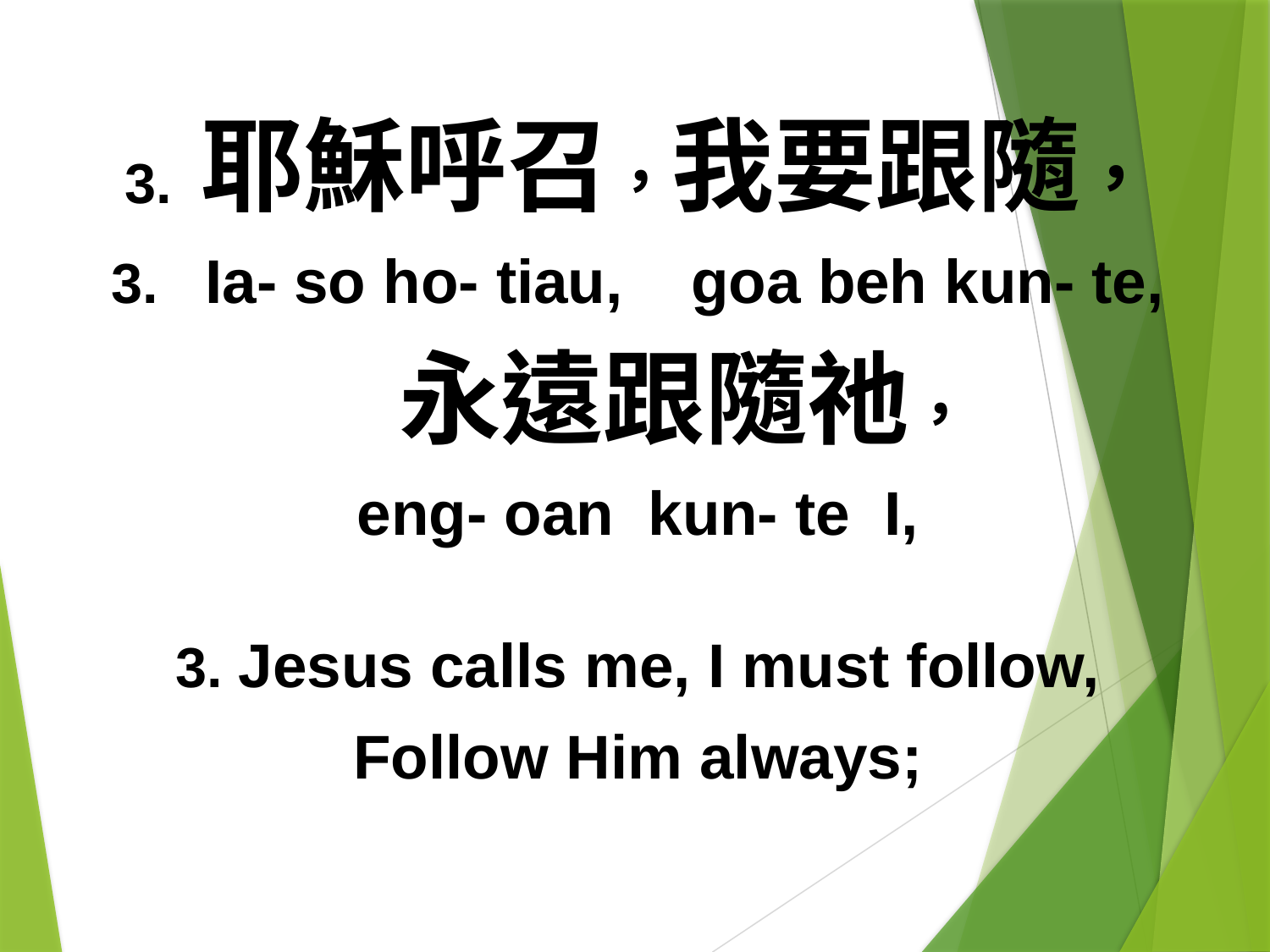

3. 耶穌呼召，我要跟隨，
3.   Ia- so ho- tiau,    goa beh kun- te,
   永遠跟隨祂，
eng- oan  kun- te  I,

3. Jesus calls me, I must follow,
Follow Him always;